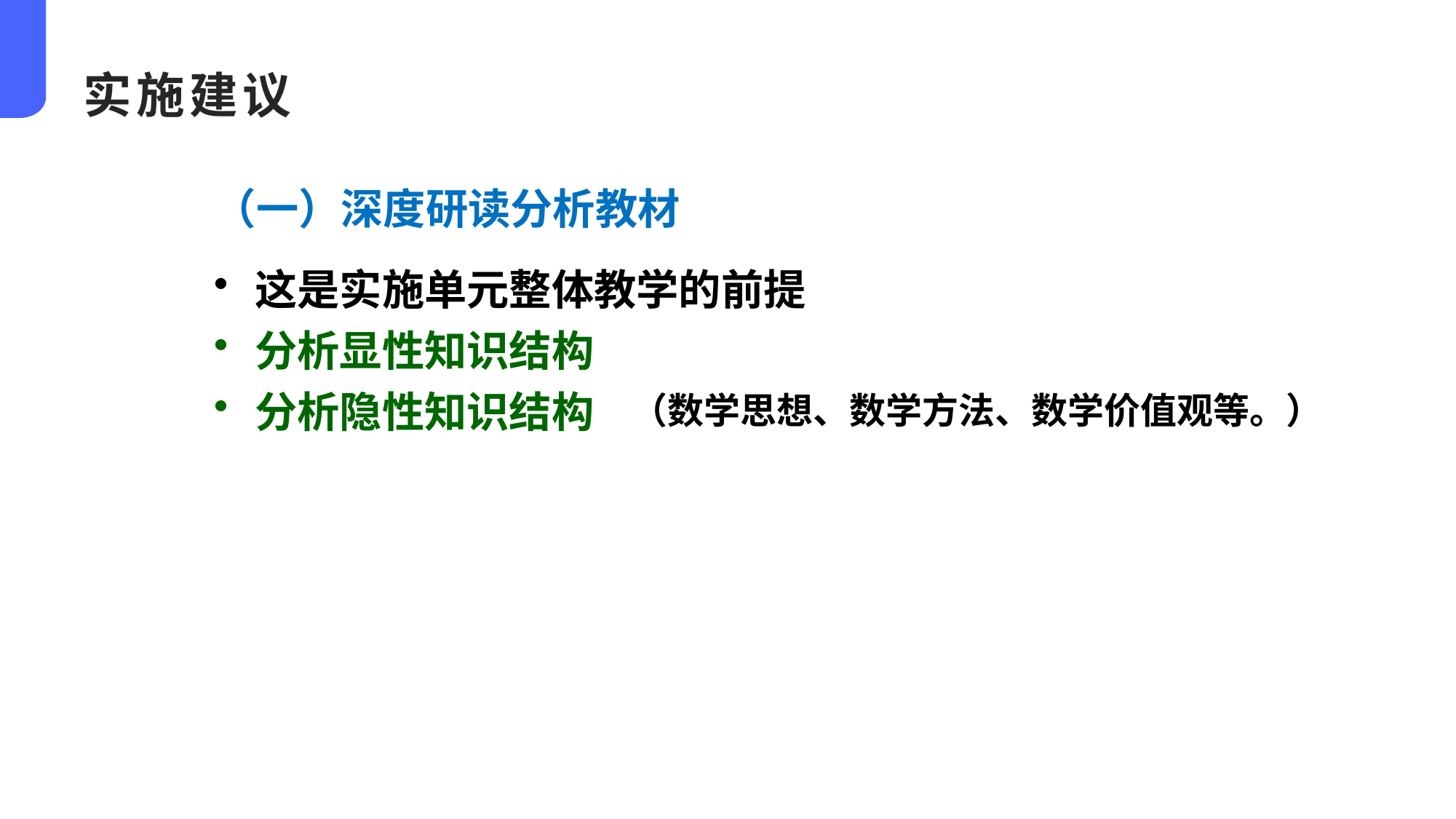

实施建议
（一）深度研读分析教材
这是实施单元整体教学的前提
分析显性知识结构
分析隐性知识结构
（数学思想、数学方法、数学价值观等。）